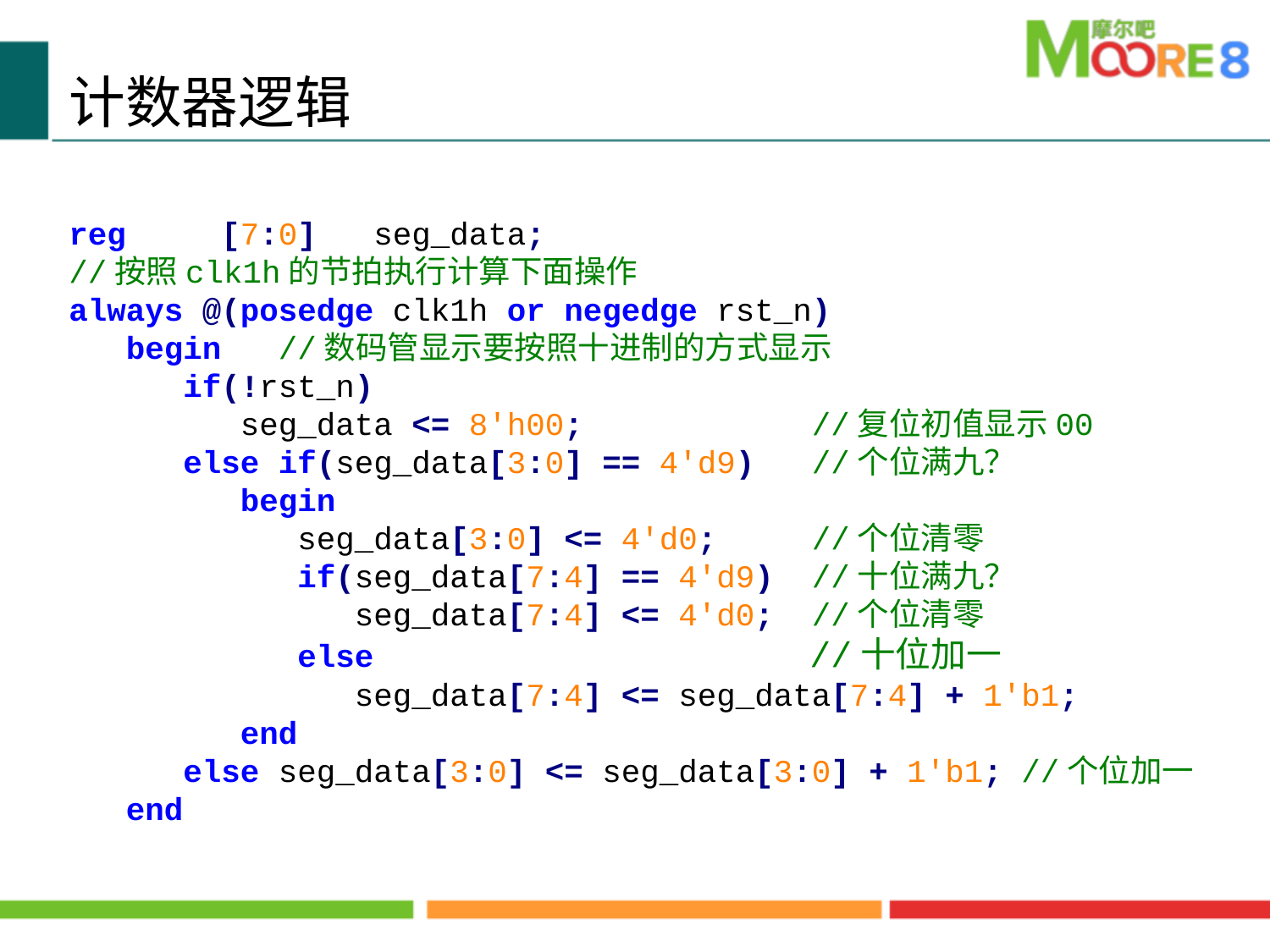

计数器逻辑
reg     [7:0]   seg_data;
//按照clk1h的节拍执行计算下面操作
always @(posedge clk1h or negedge rst_n)
   begin   //数码管显示要按照十进制的方式显示
      if(!rst_n)
         seg_data <= 8'h00;            //复位初值显示00
      else if(seg_data[3:0] == 4'd9)   //个位满九？
         begin
            seg_data[3:0] <= 4'd0;     //个位清零
            if(seg_data[7:4] == 4'd9)  //十位满九？
               seg_data[7:4] <= 4'd0;  //个位清零
            else		 	     //十位加一
               seg_data[7:4] <= seg_data[7:4] + 1'b1;
         end
      else seg_data[3:0] <= seg_data[3:0] + 1'b1; //个位加一
   end